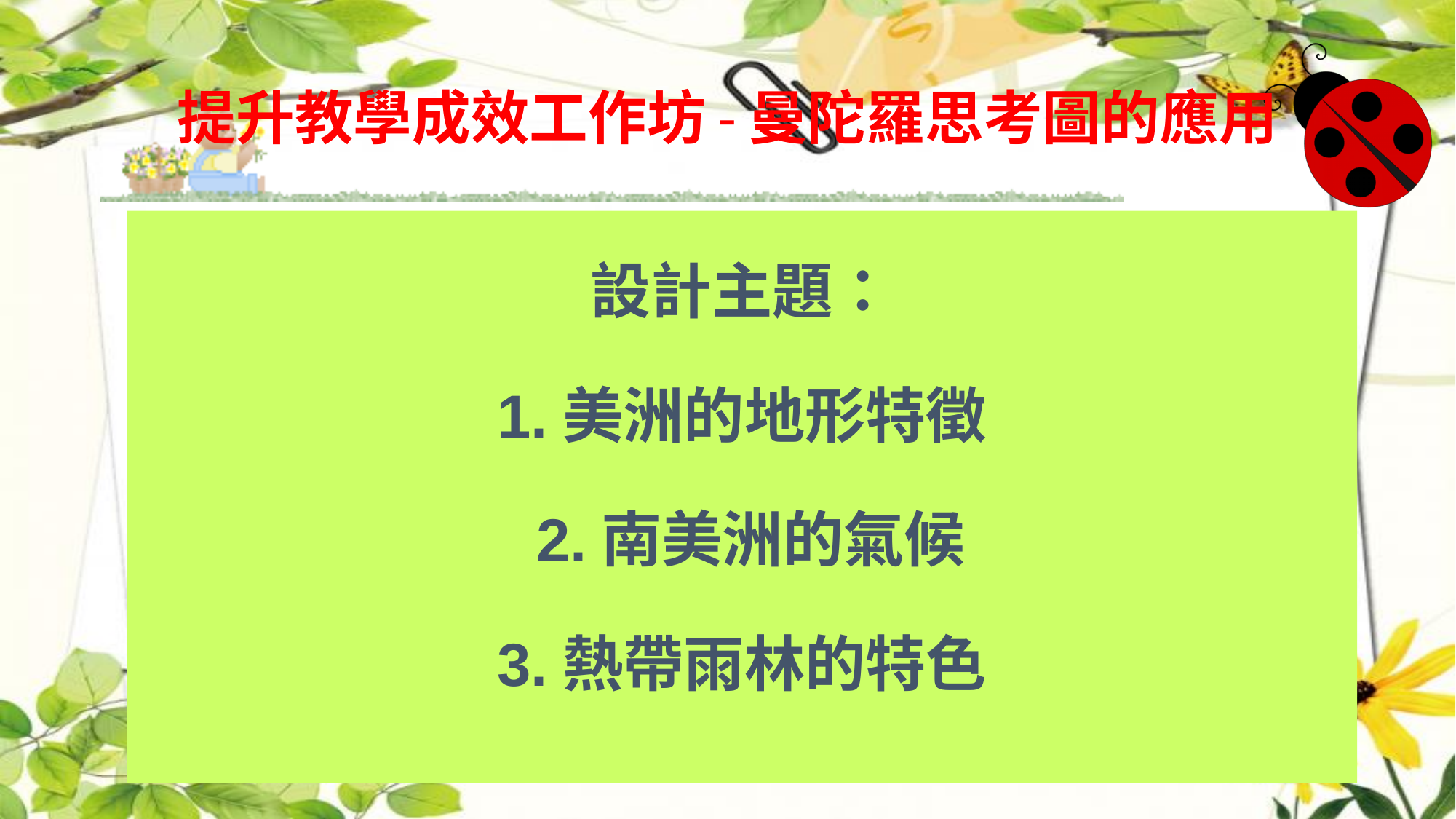

# 提升教學成效工作坊-曼陀羅思考圖的應用
設計主題：
1.美洲的地形特徵
 2.南美洲的氣候
3.熱帶雨林的特色